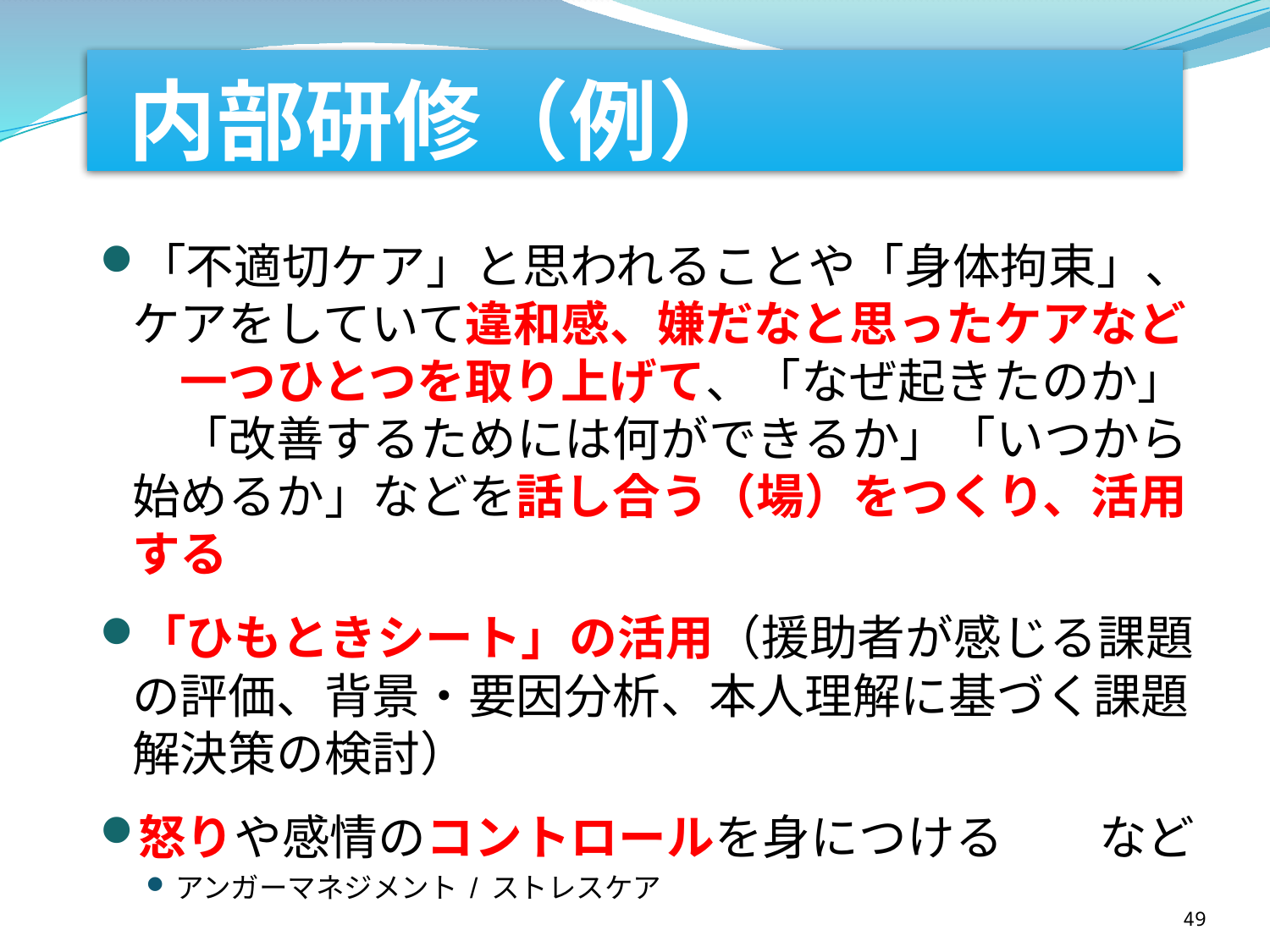

# 内部研修（例）
「不適切ケア」と思われることや「身体拘束」、ケアをしていて違和感、嫌だなと思ったケアなど　一つひとつを取り上げて、「なぜ起きたのか」　「改善するためには何ができるか」「いつから始めるか」などを話し合う（場）をつくり、活用する

「ひもときシート」の活用（援助者が感じる課題の評価、背景・要因分析、本人理解に基づく課題解決策の検討）

怒りや感情のコントロールを身につける　　など
アンガーマネジメント / ストレスケア

49